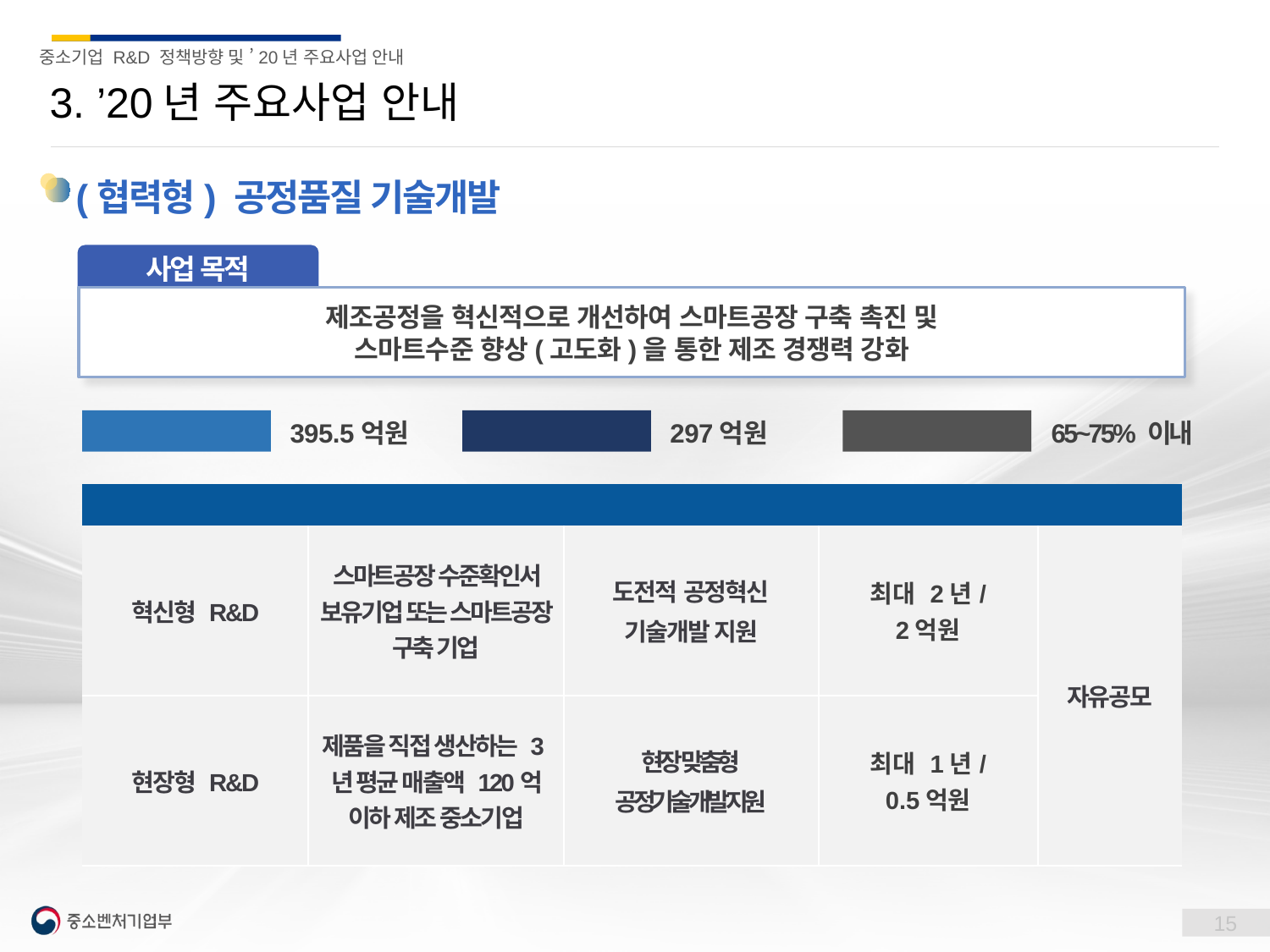

3. ’20년 주요사업 안내
(협력형) 공정품질 기술개발

사업 목적
제조공정을 혁신적으로 개선하여 스마트공장 구축 촉진 및
스마트수준 향상(고도화)을 통한 제조 경쟁력 강화
395.5억원
297억원
65~75% 이내
총 예산
20년 신규 예산
정부출연금
| 내역사업명 | 지원 대상 | 지원 내용 | 지원 한도 | 비 고 |
| --- | --- | --- | --- | --- |
| 혁신형 R&D | 스마트공장 수준확인서 보유기업 또는 스마트공장 구축 기업 | 도전적 공정혁신 기술개발 지원 | 최대 2년/ 2억원 | 자유공모 |
| 현장형 R&D | 제품을 직접 생산하는 3년 평균 매출액 120억 이하 제조 중소기업 | 현장 맞춤형 공정기술개발지원 | 최대 1년/ 0.5억원 |  |
15